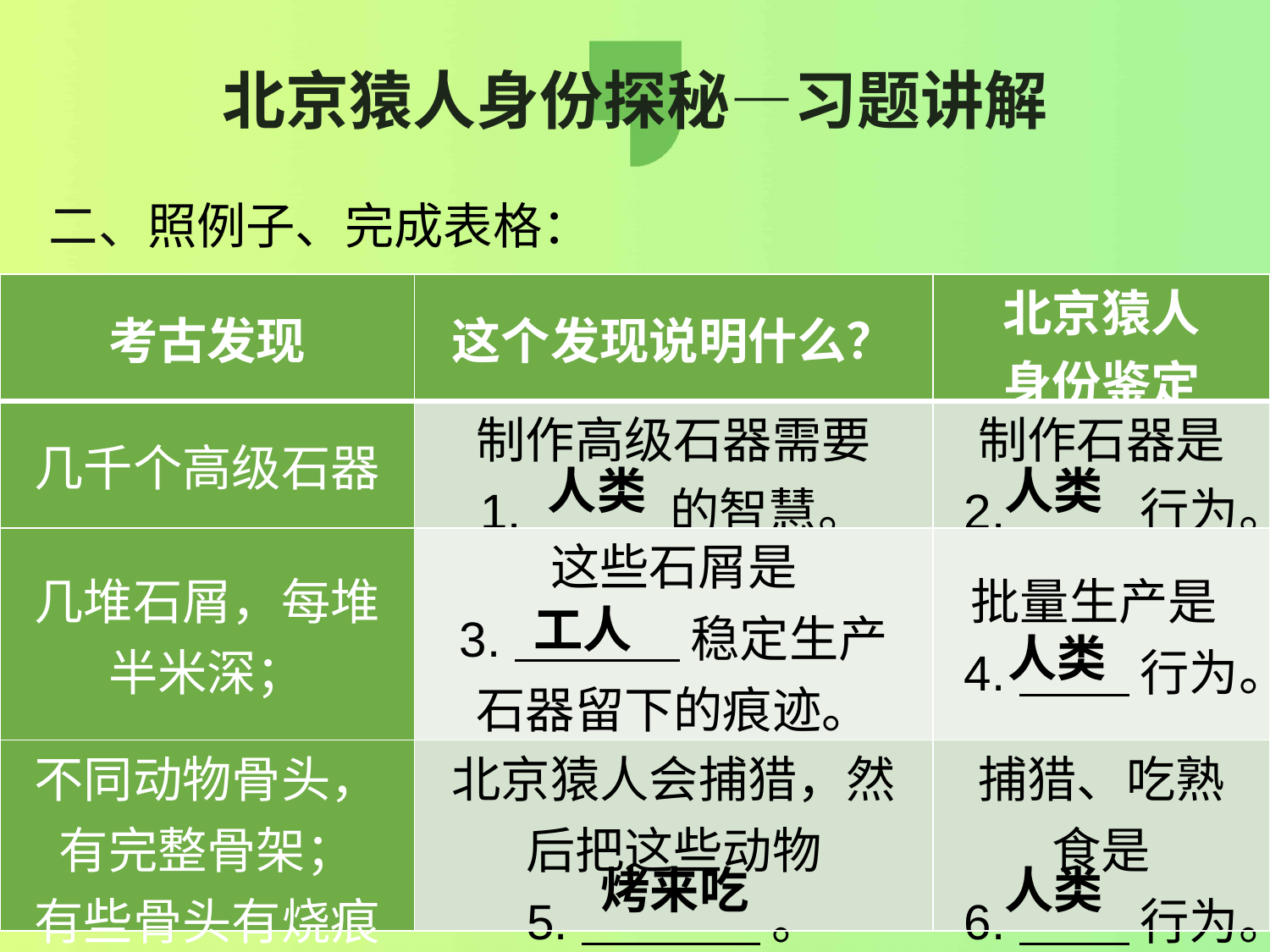

# 北京猿人身份探秘—习题讲解
 二、照例子、完成表格：
| 考古发现 | 这个发现说明什么？ | 北京猿人 身份鉴定 |
| --- | --- | --- |
| 几千个高级石器 | 制作高级石器需要 1. 的智慧。 | 制作石器是 2. 行为。 |
| 几堆石屑，每堆半米深； | 这些石屑是 3. 稳定生产石器留下的痕迹。 | 批量生产是4. 行为。 |
| 不同动物骨头，有完整骨架； 有些骨头有烧痕 | 北京猿人会捕猎，然后把这些动物 5. 。 | 捕猎、吃熟食是 6. 行为。 |
人类
人类
工人
人类
烤来吃
人类